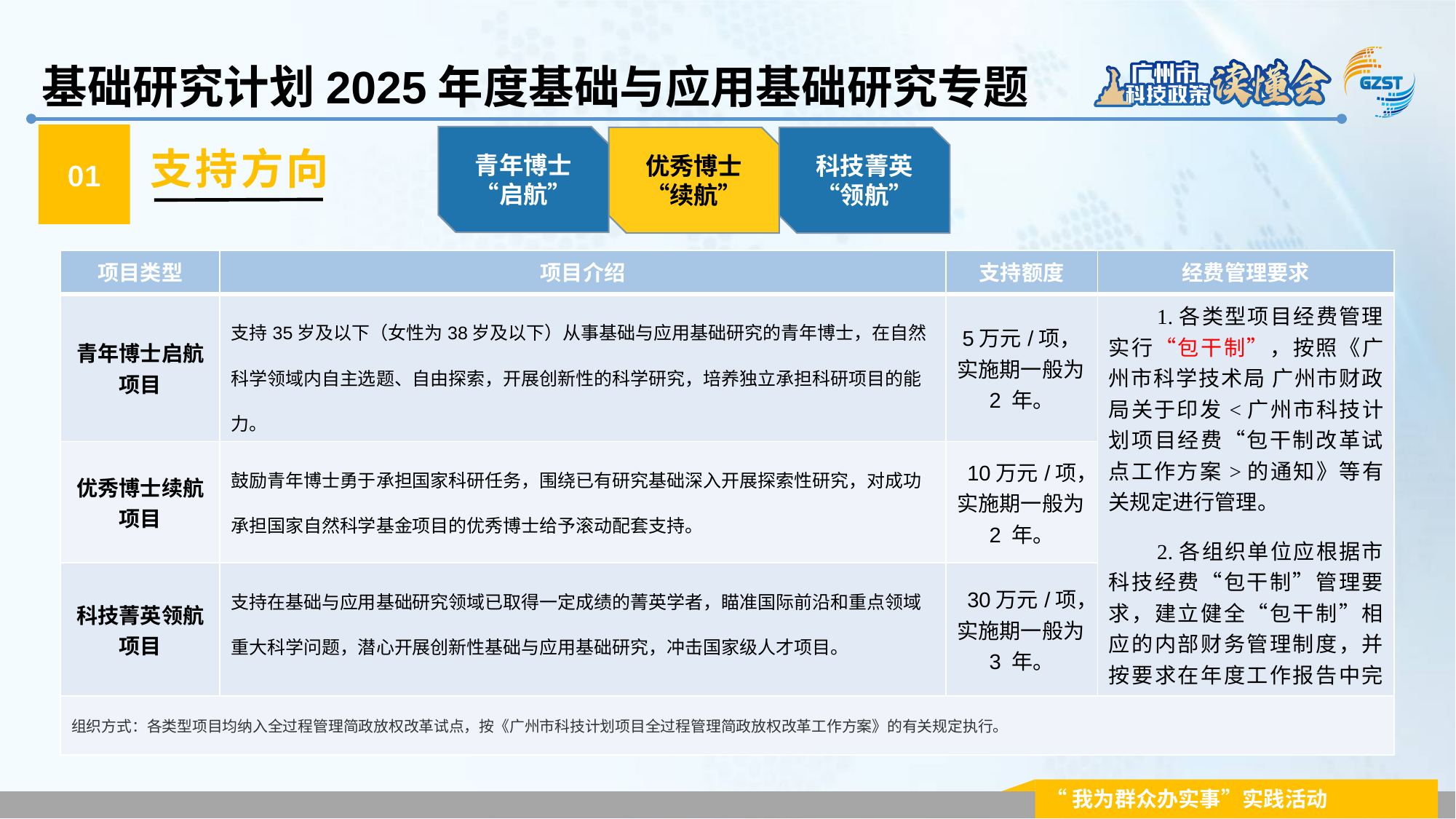

基础研究计划2025年度基础与应用基础研究专题
01
支持方向
青年博士“启航”
优秀博士“续航”
科技菁英“领航”
| 项目类型 | 项目介绍 | 支持额度 | 经费管理要求 |
| --- | --- | --- | --- |
| 青年博士启航项目 | 支持35岁及以下（女性为38岁及以下）从事基础与应用基础研究的青年博士，在自然科学领域内自主选题、自由探索，开展创新性的科学研究，培养独立承担科研项目的能力。 | 5万元/项，实施期一般为2 年。 | 1.各类型项目经费管理实行“包干制”，按照《广州市科学技术局 广州市财政局关于印发<广州市科技计划项目经费“包干制改革试点工作方案>的通知》等有关规定进行管理。 2.各组织单位应根据市科技经费“包干制”管理要求，建立健全“包干制”相应的内部财务管理制度，并按要求在年度工作报告中完成制度备案。 |
| 优秀博士续航项目 | 鼓励青年博士勇于承担国家科研任务，围绕已有研究基础深入开展探索性研究，对成功承担国家自然科学基金项目的优秀博士给予滚动配套支持。 | 10万元/项，实施期一般为2 年。 |  |
| 科技菁英领航项目 | 支持在基础与应用基础研究领域已取得一定成绩的菁英学者，瞄准国际前沿和重点领域重大科学问题，潜心开展创新性基础与应用基础研究，冲击国家级人才项目。 | 30万元/项，实施期一般为3 年。 |  |
| 组织方式：各类型项目均纳入全过程管理简政放权改革试点，按《广州市科技计划项目全过程管理简政放权改革工作方案》的有关规定执行。 |  |  |  |
“我为群众办实事”实践活动